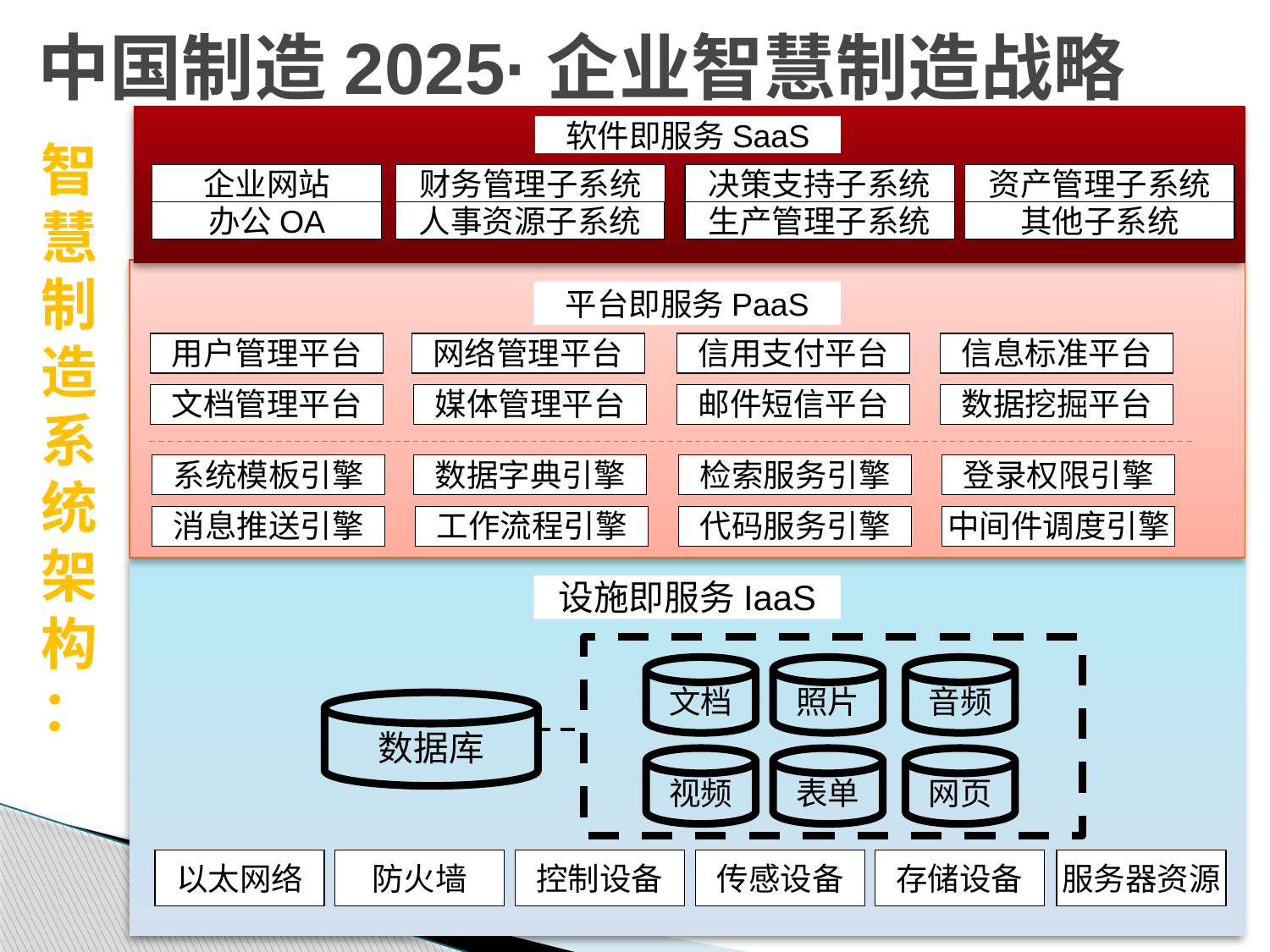

# 中国制造2025·企业智慧制造战略

软件即服务SaaS
智慧制造系统架构：
企业网站
财务管理子系统
决策支持子系统
资产管理子系统
办公OA
人事资源子系统
生产管理子系统
其他子系统

平台即服务PaaS
用户管理平台
网络管理平台
信用支付平台
信息标准平台
文档管理平台
媒体管理平台
邮件短信平台
数据挖掘平台
系统模板引擎
数据字典引擎
检索服务引擎
登录权限引擎
消息推送引擎
工作流程引擎
代码服务引擎
中间件调度引擎

设施即服务IaaS

文档
照片
音频
数据库
视频
表单
网页
以太网络
防火墙
控制设备
传感设备
存储设备
服务器资源